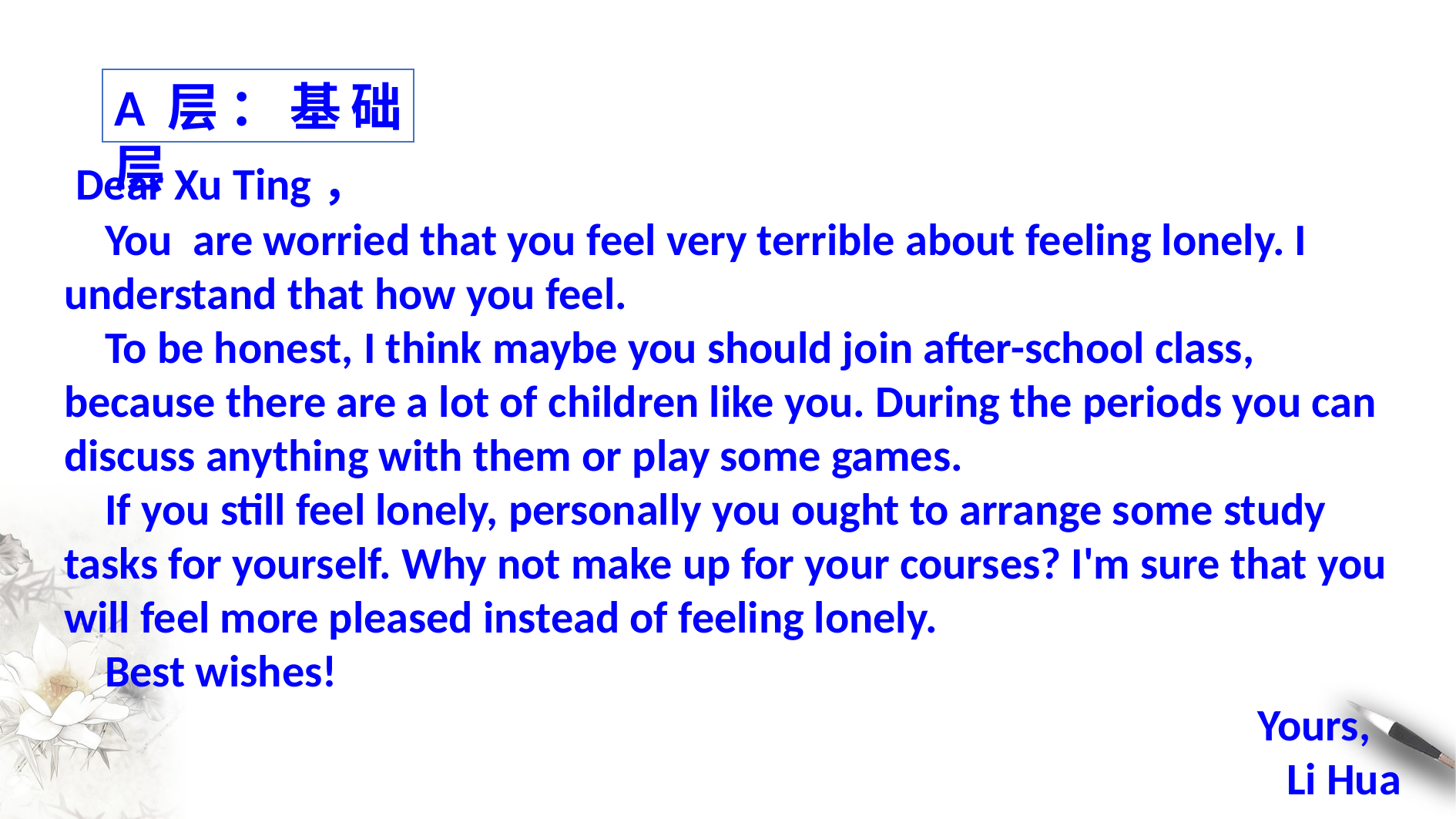

A层：基础层
 Dear Xu Ting，
    You  are worried that you feel very terrible about feeling lonely. I understand that how you feel.
    To be honest, I think maybe you should join after-school class, because there are a lot of children like you. During the periods you can discuss anything with them or play some games.
    If you still feel lonely, personally you ought to arrange some study tasks for yourself. Why not make up for your courses? I'm sure that you will feel more pleased instead of feeling lonely.
    Best wishes!
Yours,
 Li Hua